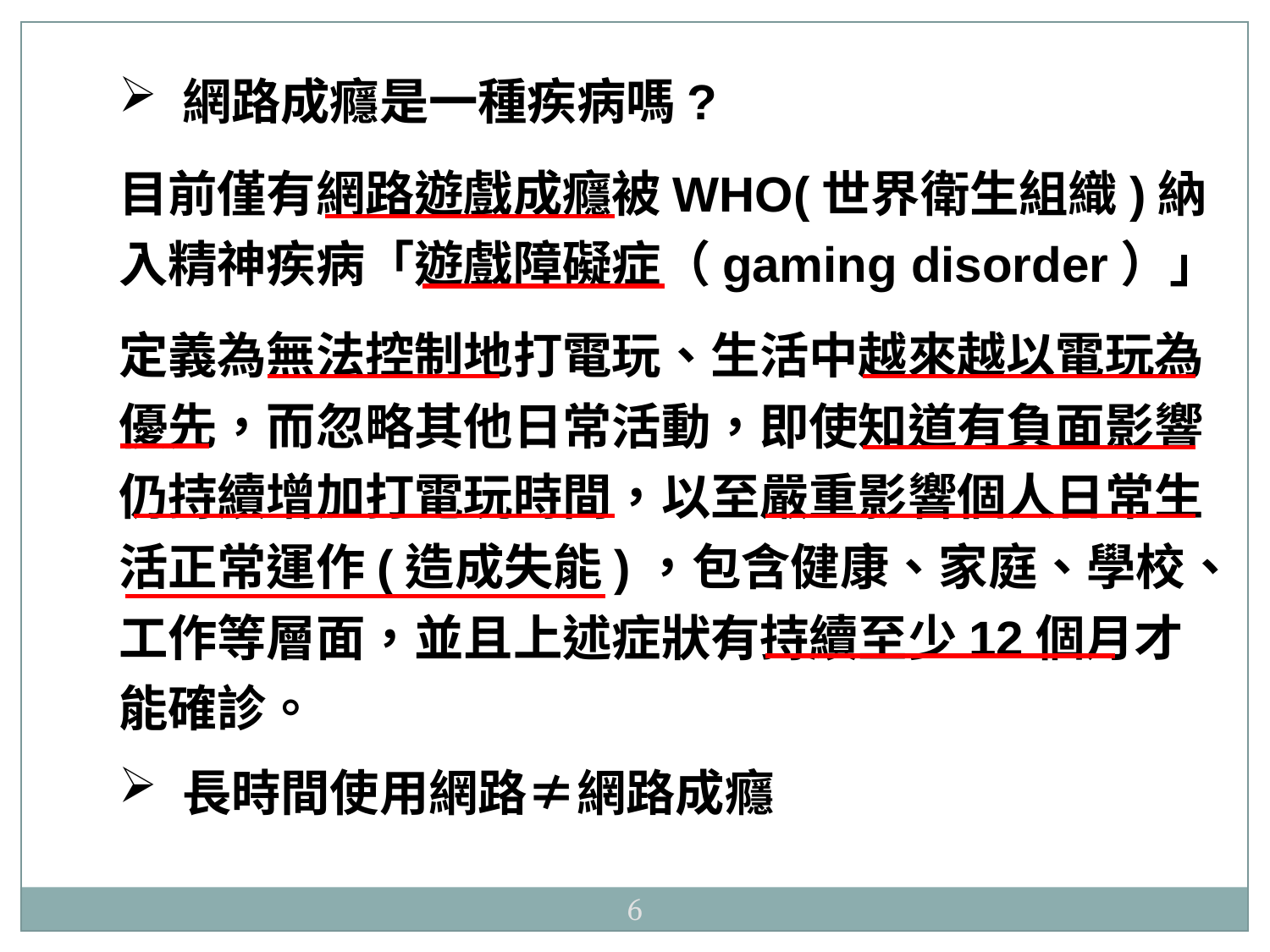

網路成癮是一種疾病嗎?
目前僅有網路遊戲成癮被WHO(世界衛生組織)納入精神疾病「遊戲障礙症（gaming disorder）」
定義為無法控制地打電玩、生活中越來越以電玩為優先，而忽略其他日常活動，即使知道有負面影響仍持續增加打電玩時間，以至嚴重影響個人日常生活正常運作(造成失能)，包含健康、家庭、學校、工作等層面，並且上述症狀有持續至少12個月才能確診。
長時間使用網路≠網路成癮
6